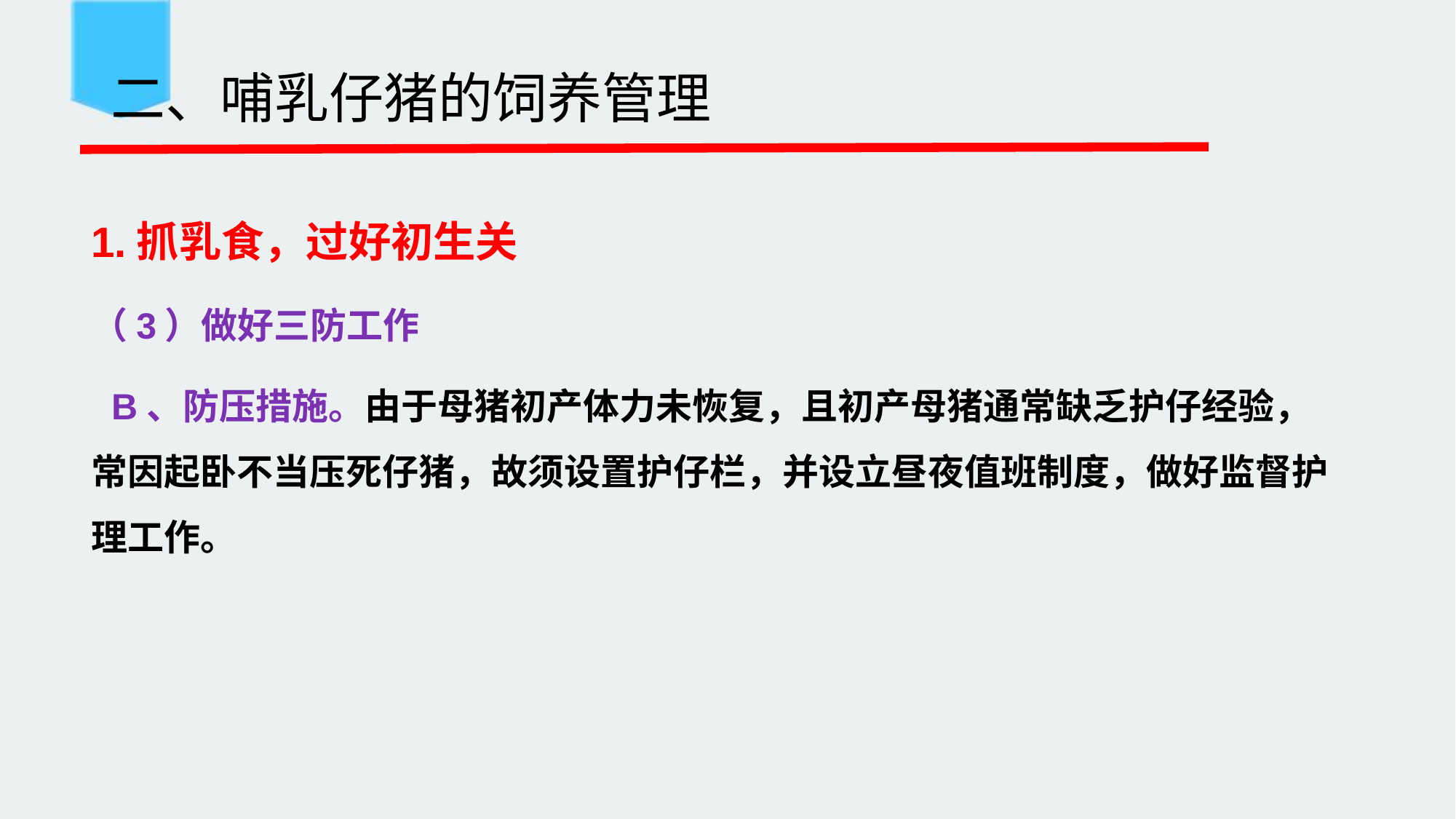

二、哺乳仔猪的饲养管理

1.抓乳食，过好初生关
（3）做好三防工作
  B、防压措施。由于母猪初产体力未恢复，且初产母猪通常缺乏护仔经验，常因起卧不当压死仔猪，故须设置护仔栏，并设立昼夜值班制度，做好监督护理工作。